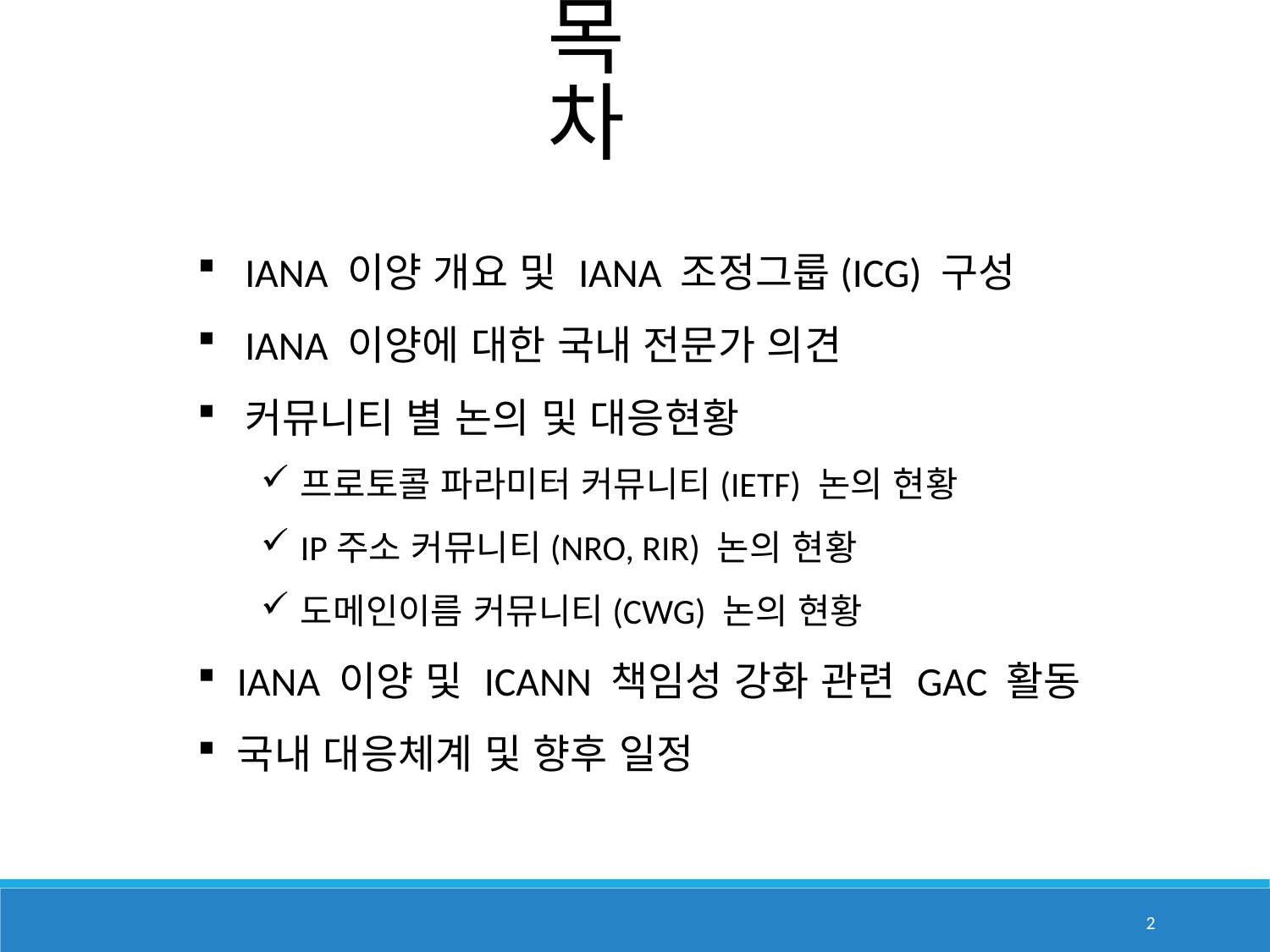

목 차
IANA 이양 개요 및 IANA 조정그룹(ICG) 구성
IANA 이양에 대한 국내 전문가 의견
커뮤니티 별 논의 및 대응현황
프로토콜 파라미터 커뮤니티(IETF) 논의 현황
IP주소 커뮤니티(NRO, RIR) 논의 현황
도메인이름 커뮤니티(CWG) 논의 현황
IANA 이양 및 ICANN 책임성 강화 관련 GAC 활동
국내 대응체계 및 향후 일정
2